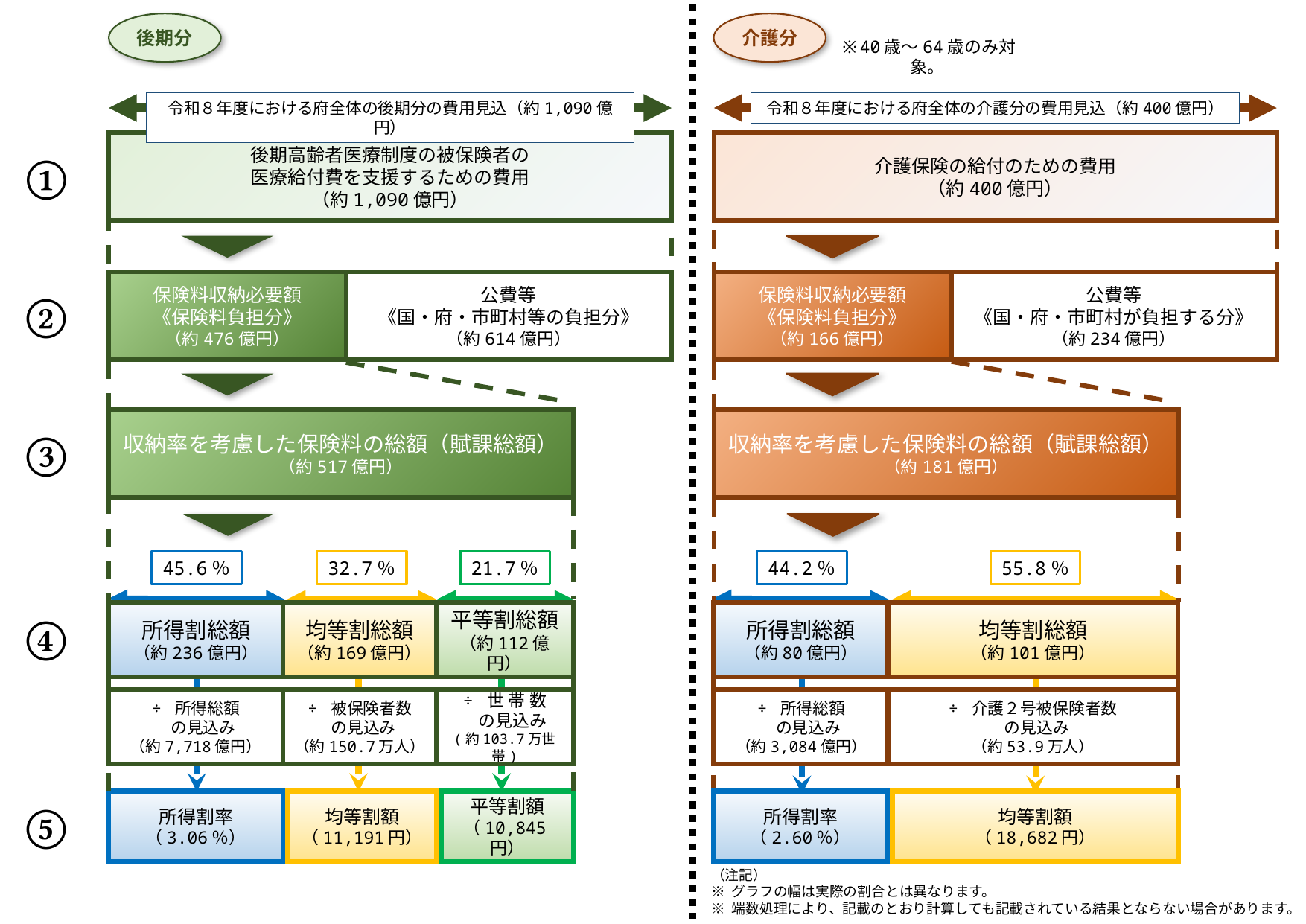

後期分
介護分
令和８年度における府全体の後期分の費用見込（約1,090億円）
令和８年度における府全体の介護分の費用見込（約400億円）
後期高齢者医療制度の被保険者の
医療給付費を支援するための費用
（約1,090億円）
介護保険の給付のための費用
（約400億円）
①

保険料収納必要額
《保険料負担分》
（約476億円）
保険料収納必要額
《保険料負担分》
（約166億円）
公費等
《国・府・市町村等の負担分》
（約614億円）
公費等
《国・府・市町村が負担する分》
（約234億円）
②

収納率を考慮した保険料の総額（賦課総額）
（約517億円）
収納率を考慮した保険料の総額（賦課総額）
（約181億円）
③

45.6％
32.7％
21.7％
44.2％
55.8％
④
所得割総額
（約236億円）
所得割総額
（約80億円）
均等割総額
（約169億円）
平等割総額
（約112億円）
均等割総額
（約101億円）
÷ 所得総額
   の見込み
（約7,718億円）
÷ 被保険者数
 の見込み
（約150.7万人）
÷ 世 帯 数
   の見込み
(約103.7万世帯)
÷ 所得総額
   の見込み
（約3,084億円）
÷ 介護２号被保険者数
 の見込み
（約53.9万人）
⑤
所得割率
（3.06％）
均等割額
（11,191円）
平等割額
（10,845円）
所得割率
（2.60％）
均等割額
（18,682円）
※40歳～64歳のみ対象。
（注記）
※ グラフの幅は実際の割合とは異なります。
※ 端数処理により、記載のとおり計算しても記載されている結果とならない場合があります。